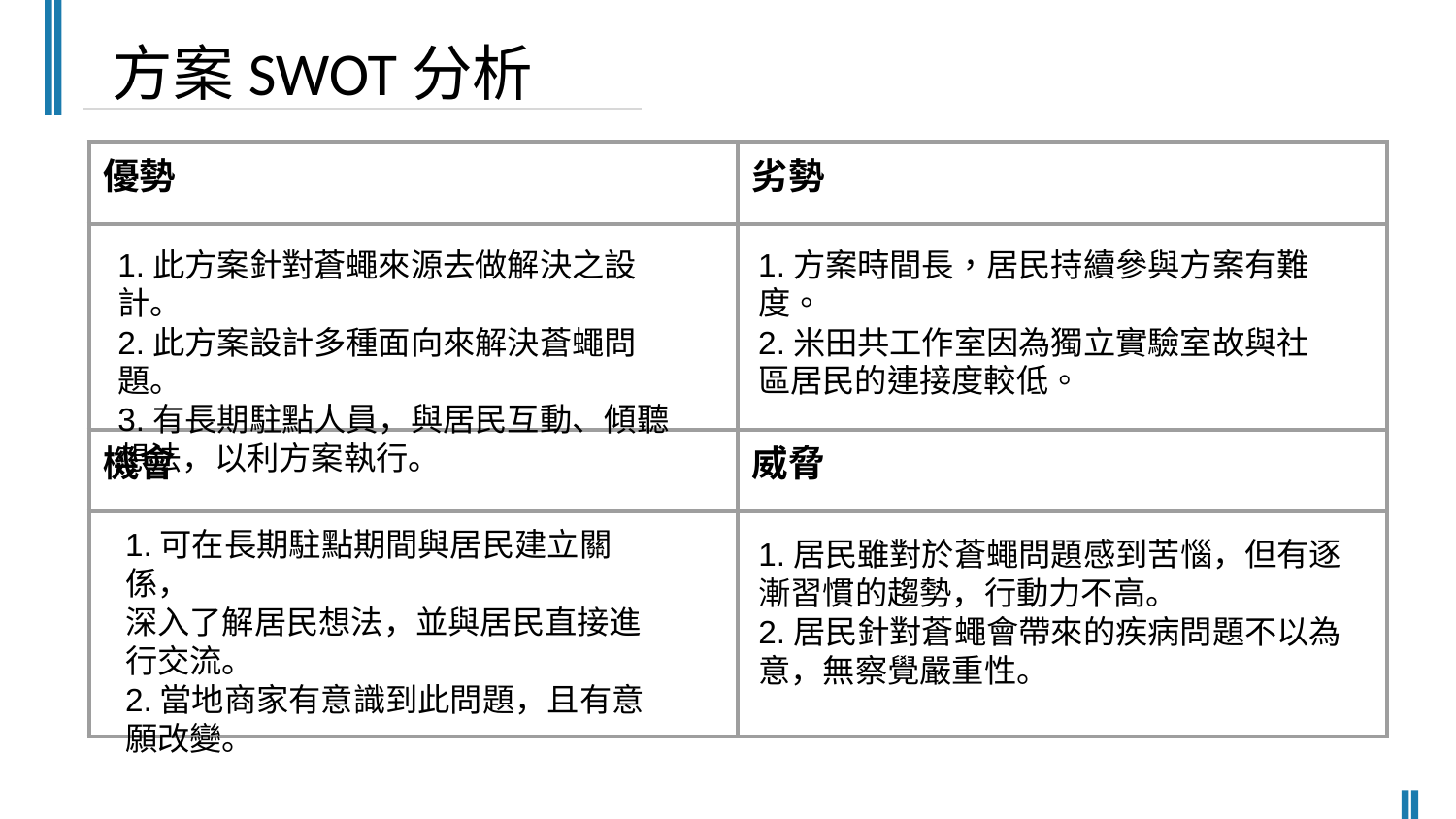

方案SWOT分析
| 優勢 | 劣勢 |
| --- | --- |
|  |  |
| 機會 | 威脅 |
|  |  |
1.此方案針對蒼蠅來源去做解決之設計。
2.此方案設計多種面向來解決蒼蠅問題。
3.有長期駐點人員，與居民互動、傾聽想法，以利方案執行。
1.方案時間長，居民持續參與方案有難度。
2.米田共工作室因為獨立實驗室故與社區居民的連接度較低。
1.可在長期駐點期間與居民建立關係，
深入了解居民想法，並與居民直接進行交流。
2.當地商家有意識到此問題，且有意願改變。
1.居民雖對於蒼蠅問題感到苦惱，但有逐漸習慣的趨勢，行動力不高。
2.居民針對蒼蠅會帶來的疾病問題不以為意，無察覺嚴重性。